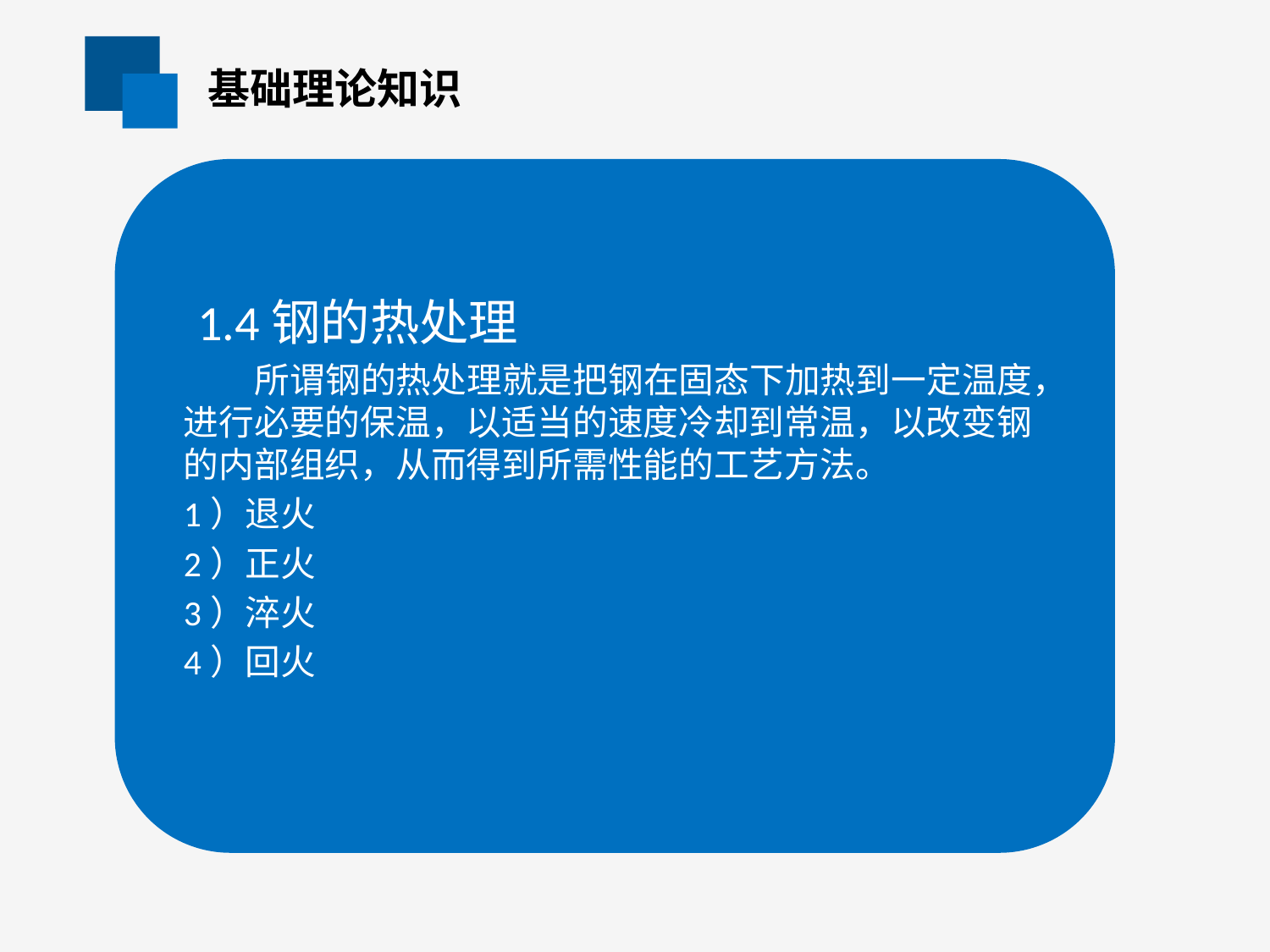

# 基础理论知识
 1.4钢的热处理
        所谓钢的热处理就是把钢在固态下加热到一定温度，进行必要的保温，以适当的速度冷却到常温，以改变钢的内部组织，从而得到所需性能的工艺方法。
1）退火
2）正火
3）淬火
4）回火